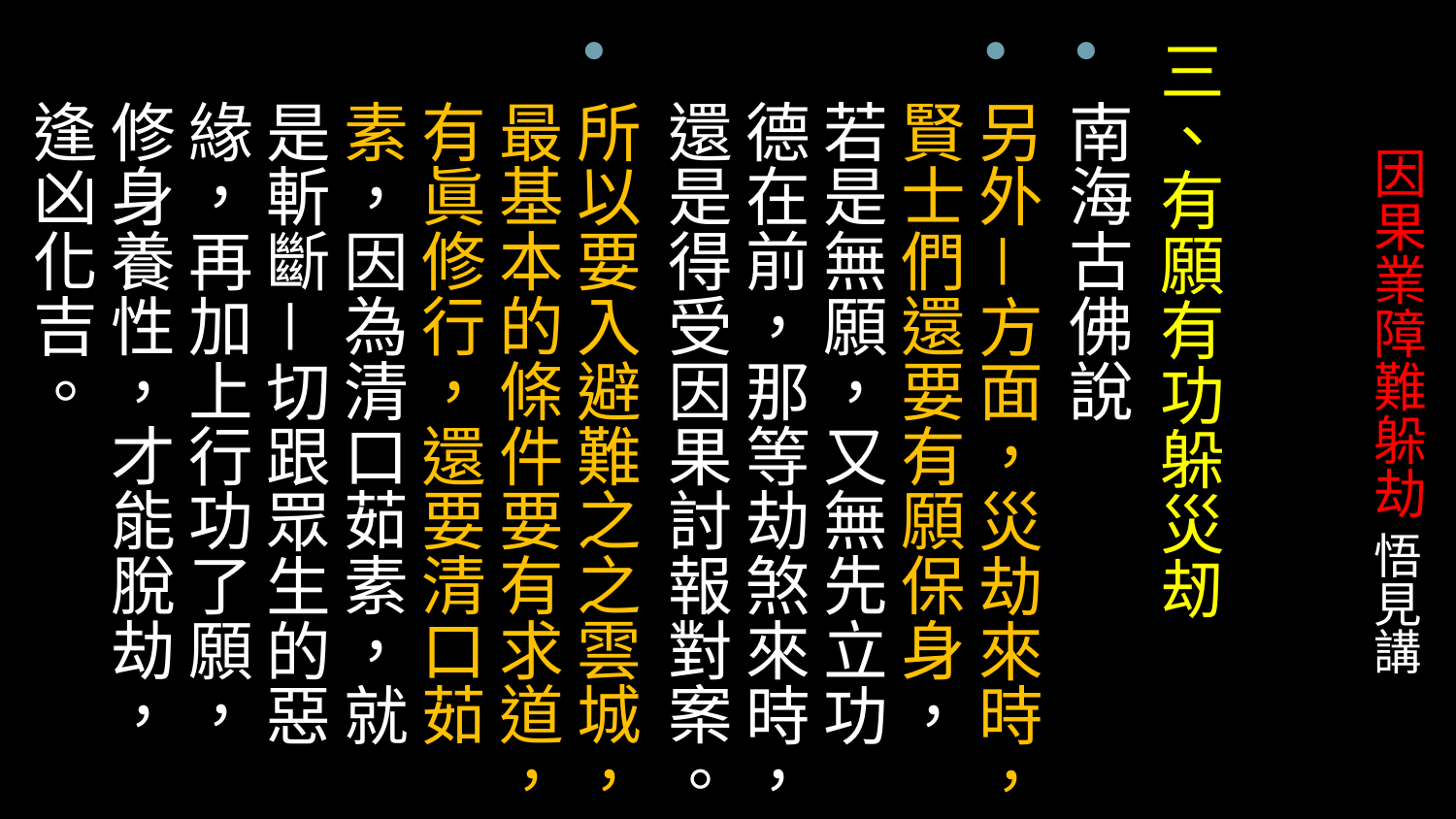

三、有願有功躲災刼
南海古佛說
另外－方面，災劫來時，賢士們還要有願保身，若是無願，又無先立功德在前，那等劫煞來時，還是得受因果討報對案。
所以要入避難之之雲城，最基本的條件要有求道，有眞修行，還要清口茹素，因為清口茹素，就是斬斷－切跟眾生的惡緣，再加上行功了願，修身養性，才能脫劫，逢凶化吉。
# 因果業障難躲劫 悟見講